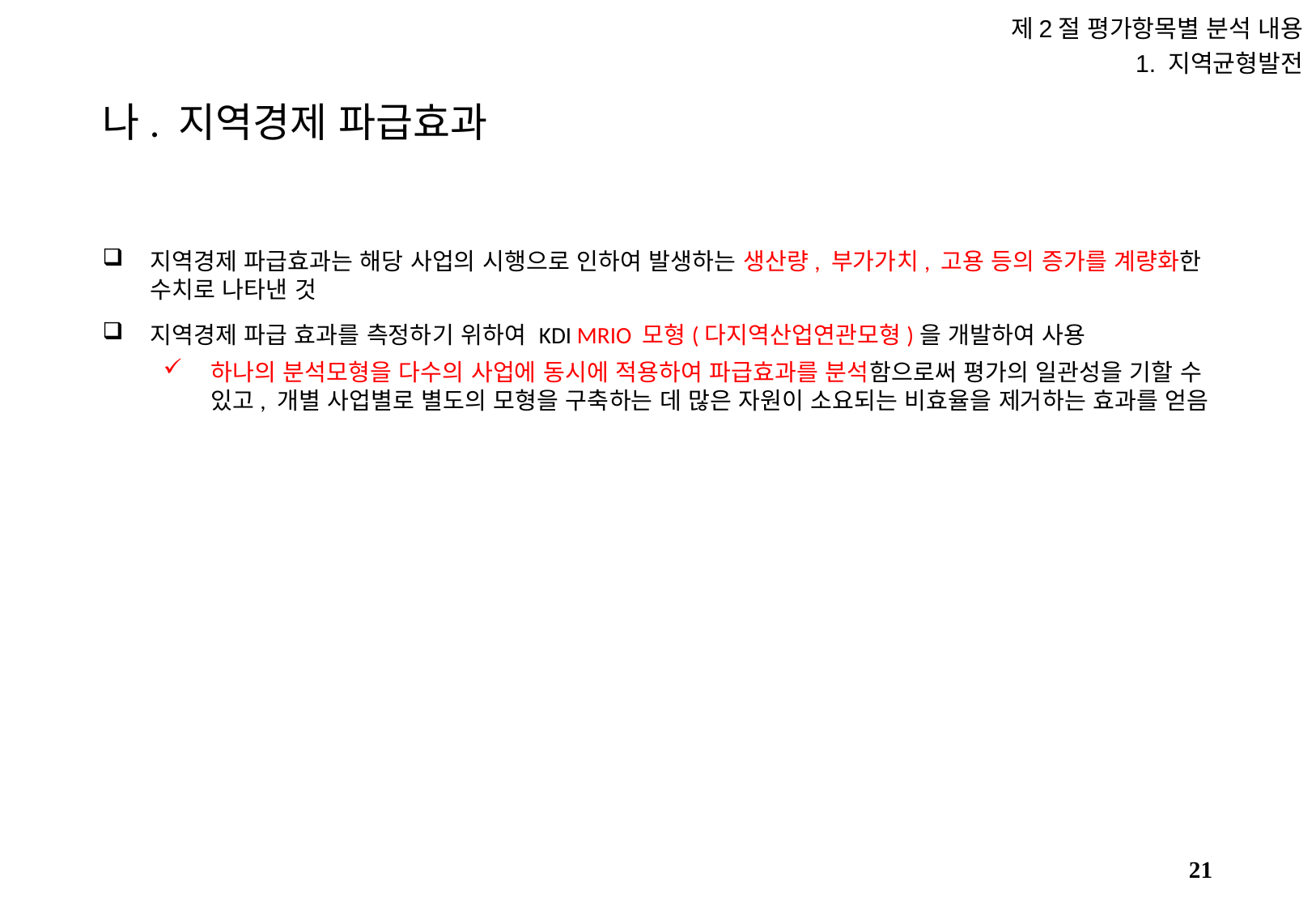

제2절 평가항목별 분석 내용
1. 지역균형발전
# 나. 지역경제 파급효과
지역경제 파급효과는 해당 사업의 시행으로 인하여 발생하는 생산량, 부가가치, 고용 등의 증가를 계량화한 수치로 나타낸 것
지역경제 파급 효과를 측정하기 위하여 KDI MRIO 모형(다지역산업연관모형)을 개발하여 사용
하나의 분석모형을 다수의 사업에 동시에 적용하여 파급효과를 분석함으로써 평가의 일관성을 기할 수 있고, 개별 사업별로 별도의 모형을 구축하는 데 많은 자원이 소요되는 비효율을 제거하는 효과를 얻음
21